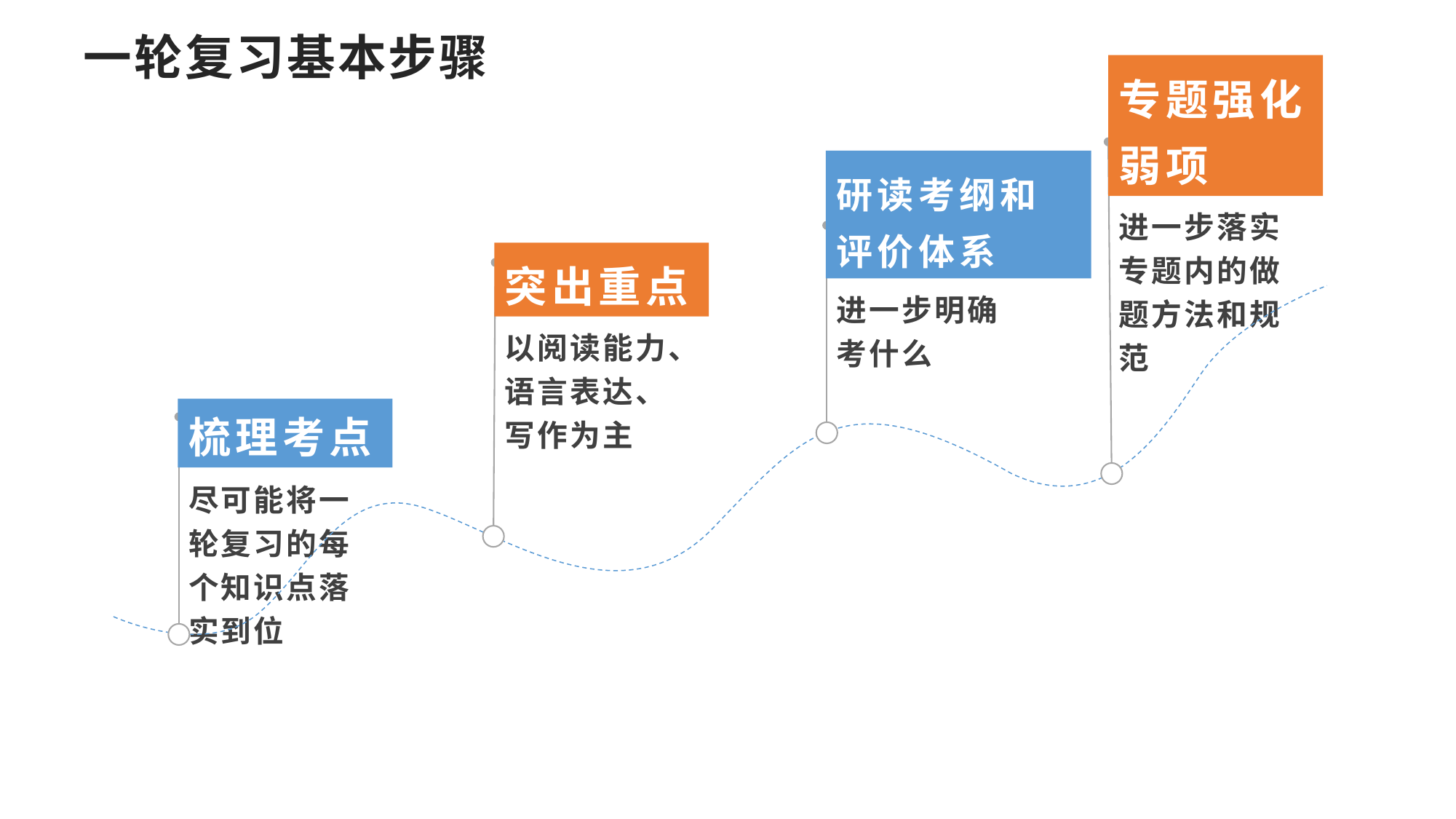

一轮复习基本步骤
专题强化弱项
研读考纲和评价体系
进一步落实专题内的做题方法和规范
突出重点
进一步明确考什么

以阅读能力、语言表达、写作为主
梳理考点

尽可能将一轮复习的每个知识点落实到位